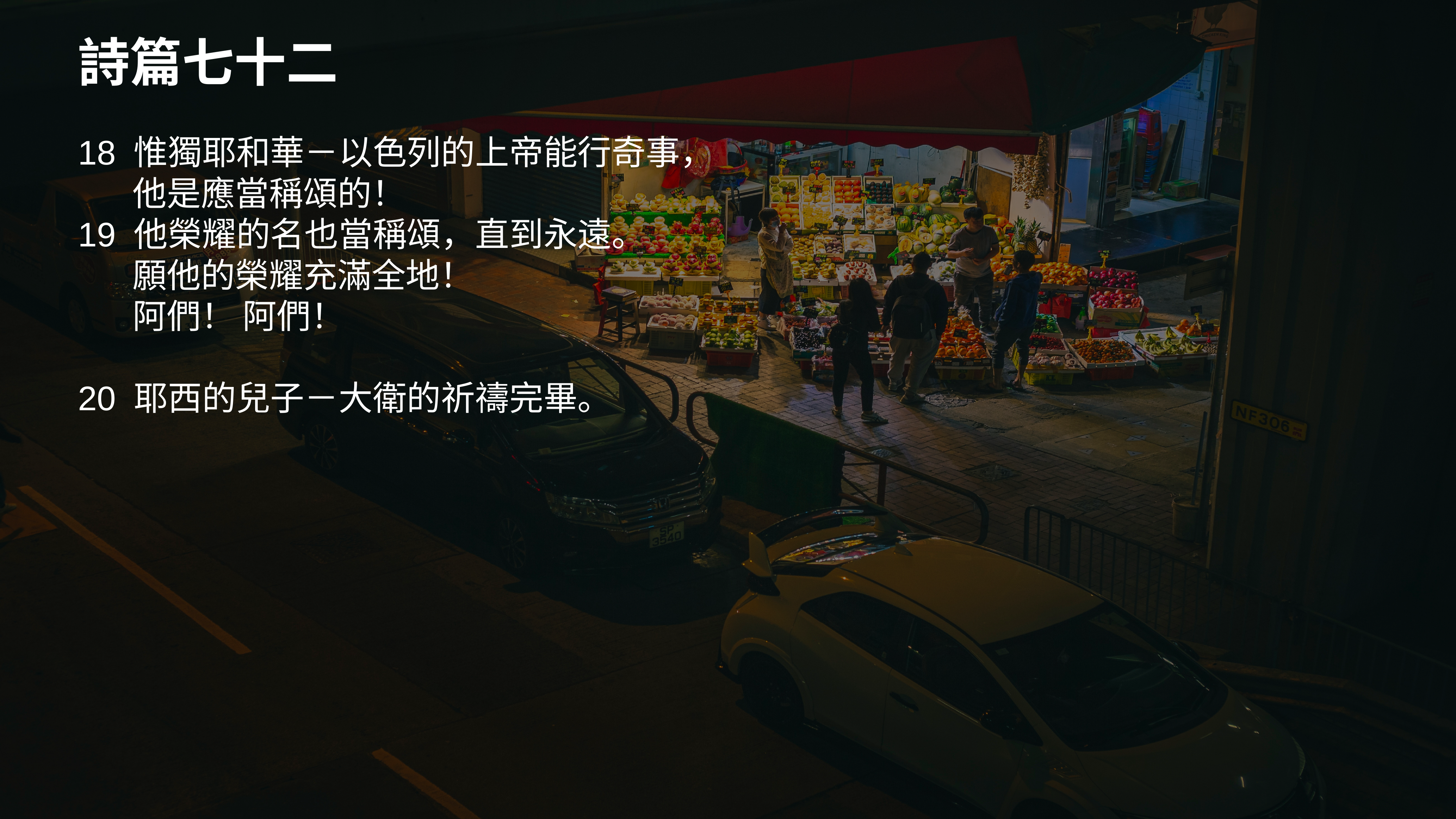

# 詩篇七十二
18 惟獨耶和華－以色列的上帝能行奇事，
	他是應當稱頌的！
19 他榮耀的名也當稱頌，直到永遠。
	願他的榮耀充滿全地！
	阿們！ 阿們！

20 耶西的兒子－大衛的祈禱完畢。